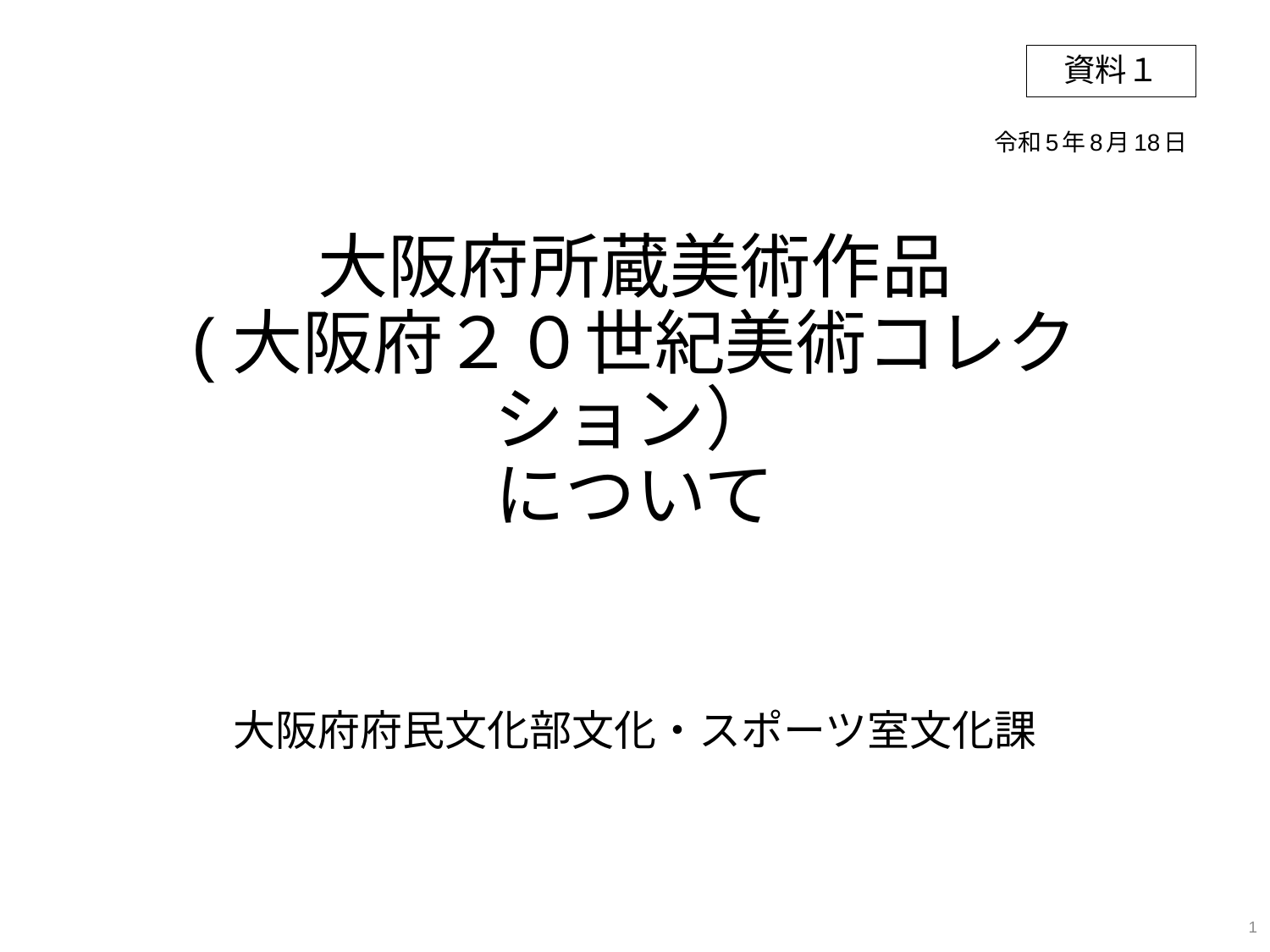

資料１
令和5年8月18日
# 大阪府所蔵美術作品 (大阪府２０世紀美術コレクション） について
大阪府府民文化部文化・スポーツ室文化課
1